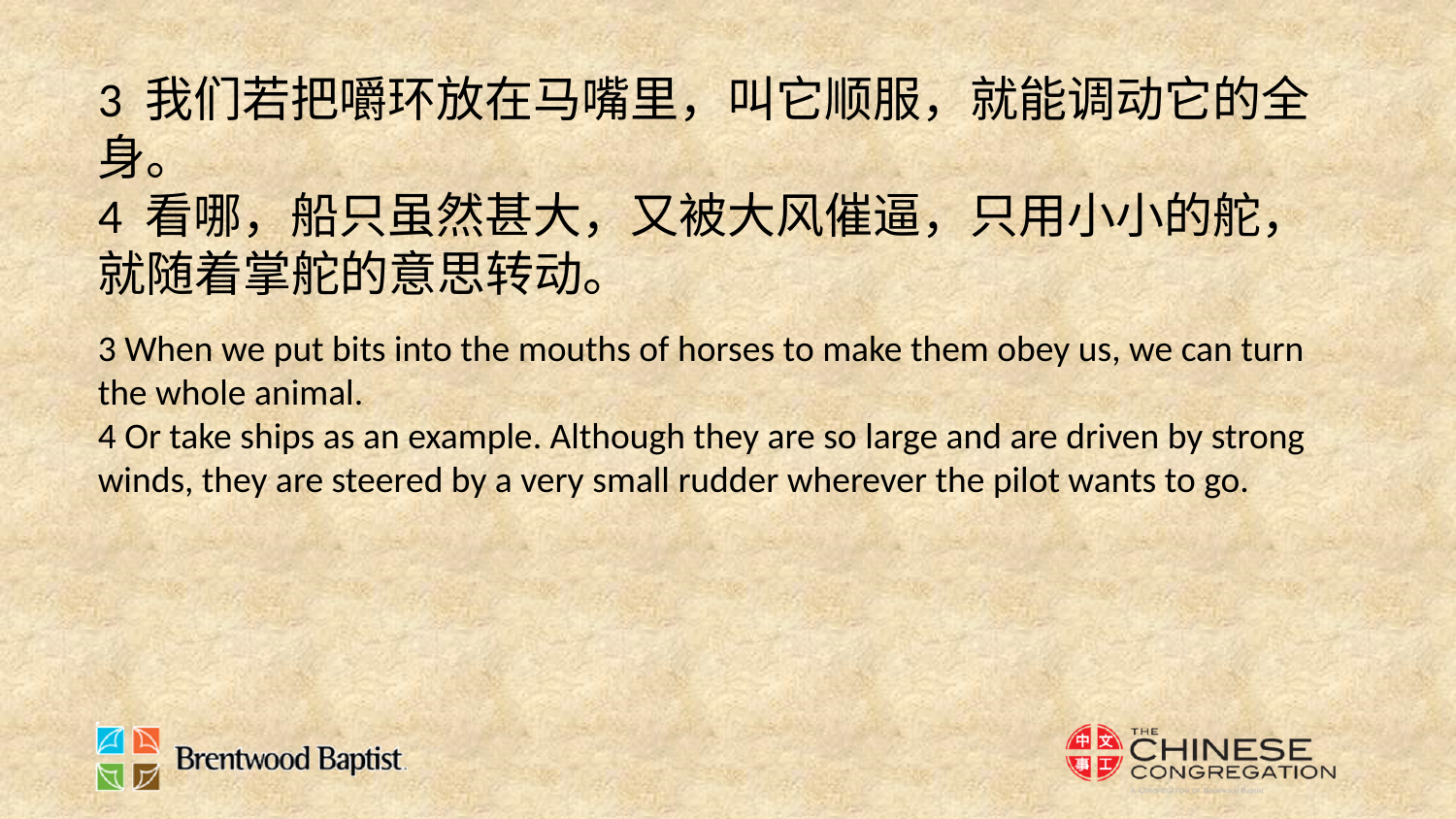

3 我们若把嚼环放在马嘴里，叫它顺服，就能调动它的全身。
4 看哪，船只虽然甚大，又被大风催逼，只用小小的舵，就随着掌舵的意思转动。

3 When we put bits into the mouths of horses to make them obey us, we can turn the whole animal.
4 Or take ships as an example. Although they are so large and are driven by strong winds, they are steered by a very small rudder wherever the pilot wants to go.